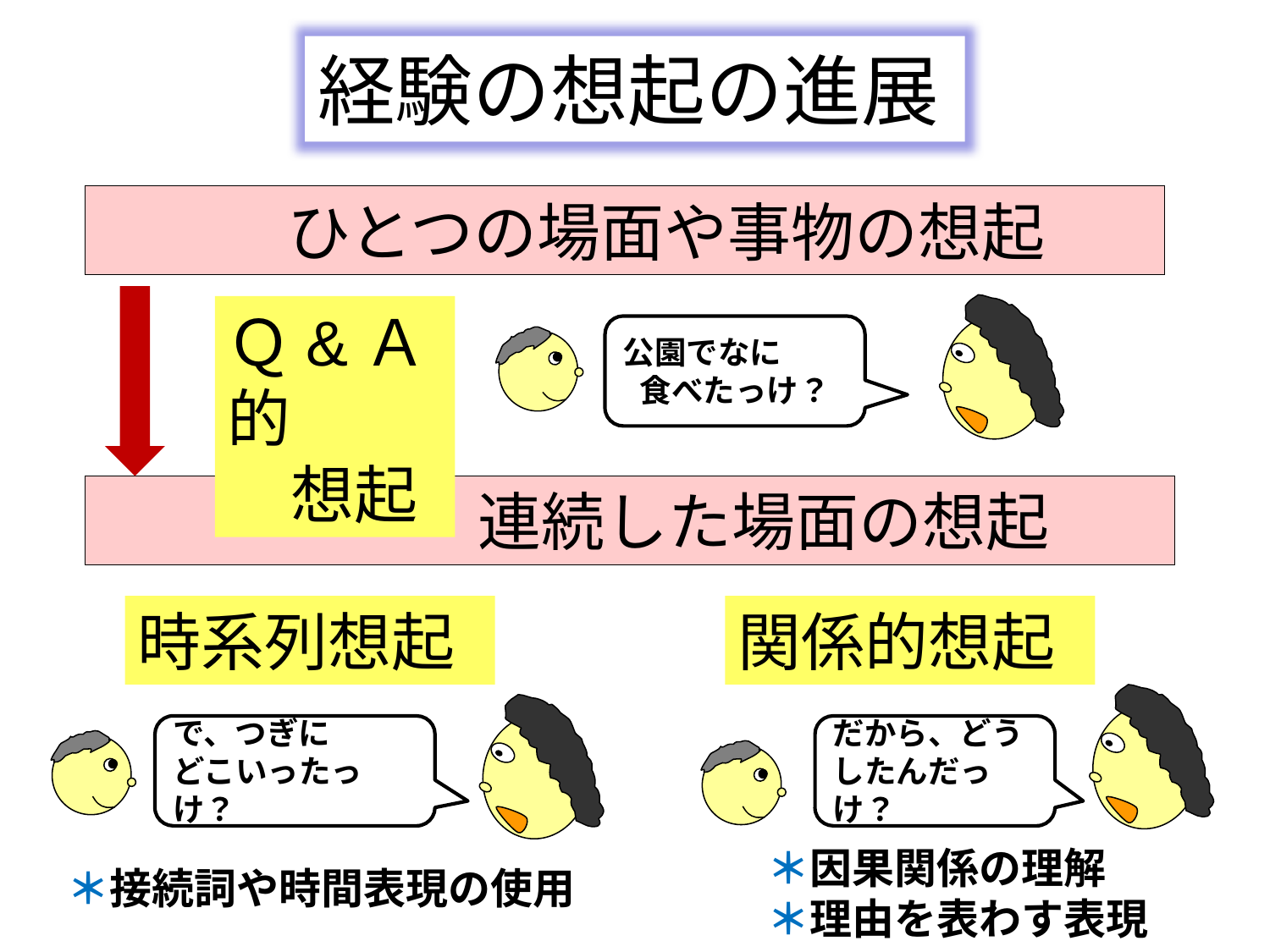

経験の想起の進展
　　　ひとつの場面や事物の想起

Ｑ&Ａ的
　想起

公園でなに
食べたっけ？

　　　　　　連続した場面の想起
時系列想起
関係的想起

で、つぎに
どこいったっけ？
だから、どう
したんだっけ？

＊因果関係の理解
＊理由を表わす表現
＊接続詞や時間表現の使用